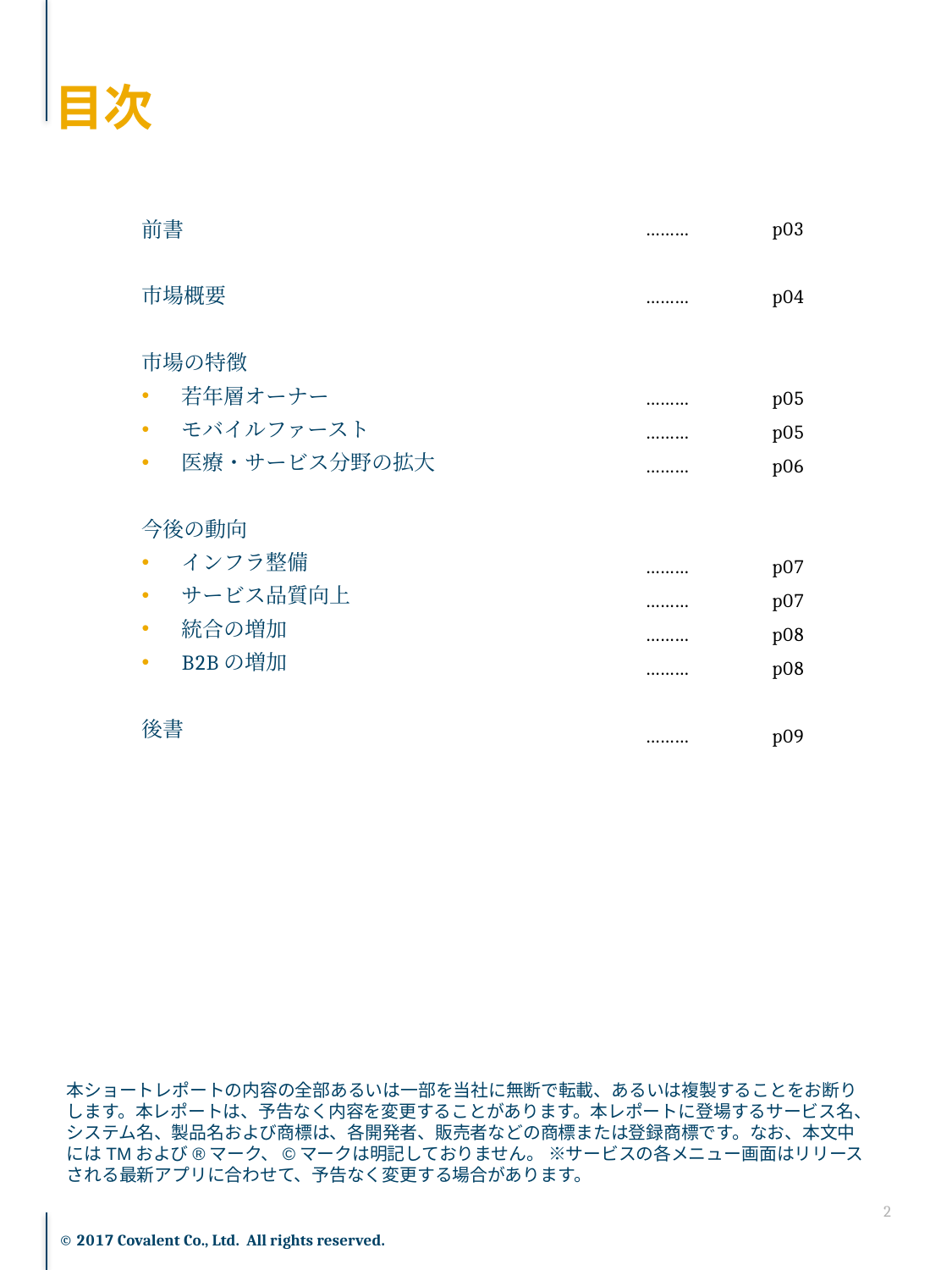

# 目次
前書

市場概要

市場の特徴
若年層オーナー
モバイルファースト
医療・サービス分野の拡大

今後の動向
インフラ整備
サービス品質向上
統合の増加
B2Bの増加

後書
………	p03

………	p04

………	p05
………	p05
………	p06

………	p07
………	p07
………	p08
………	p08

………	p09
本ショートレポートの内容の全部あるいは一部を当社に無断で転載、あるいは複製することをお断りします。本レポートは、予告なく内容を変更することがあります。本レポートに登場するサービス名、 システム名、製品名および商標は、各開発者、販売者などの商標または登録商標です。なお、本文中にはTMおよび®マーク、©マークは明記しておりません。 ※サービスの各メニュー画面はリリースされる最新アプリに合わせて、予告なく変更する場合があります。
2